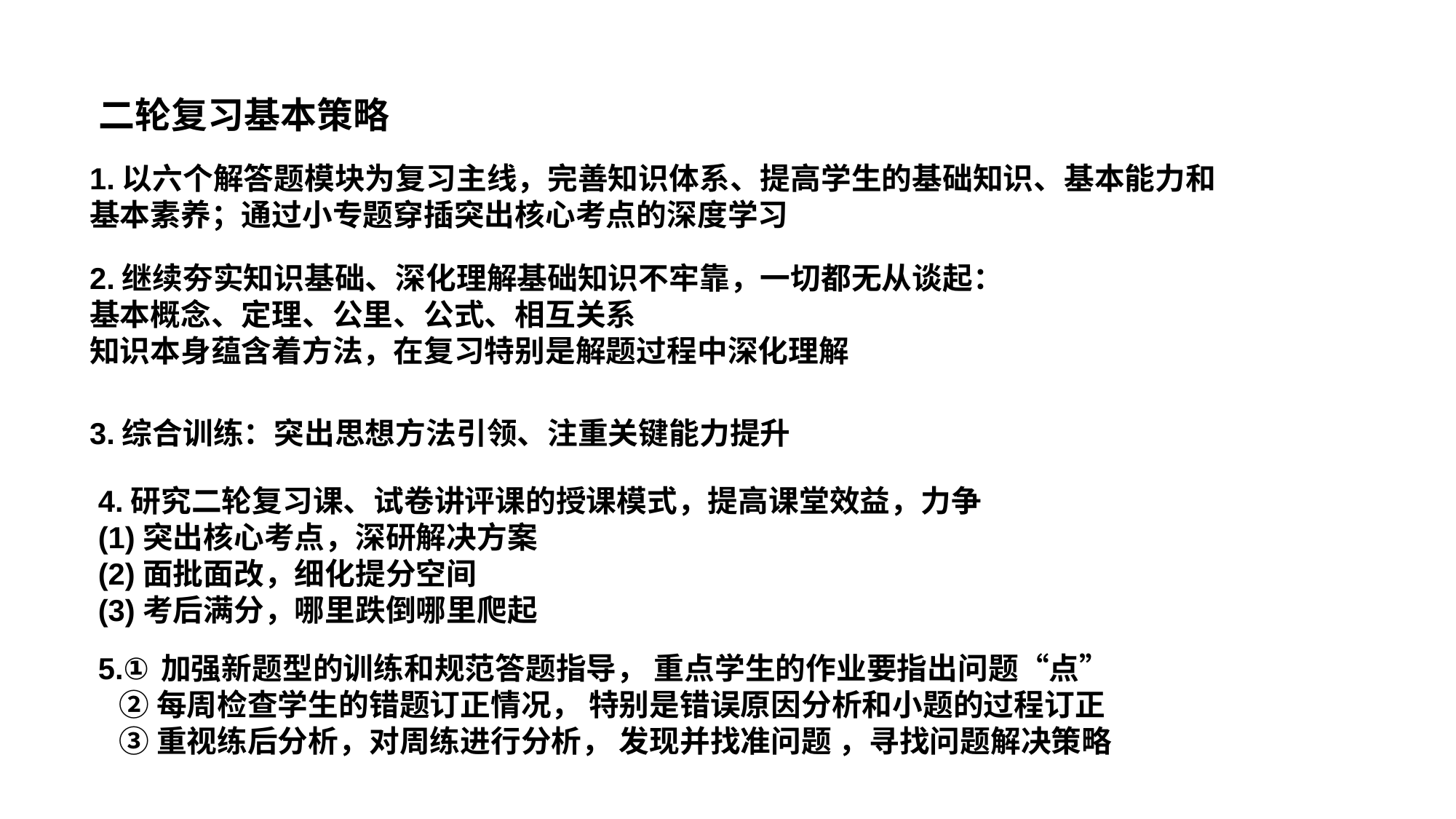

二轮复习基本策略
1.以六个解答题模块为复习主线，完善知识体系、提高学生的基础知识、基本能力和基本素养；通过小专题穿插突出核心考点的深度学习

2.继续夯实知识基础、深化理解基础知识不牢靠，一切都无从谈起：
基本概念、定理、公里、公式、相互关系
知识本身蕴含着方法，在复习特别是解题过程中深化理解
3.综合训练：突出思想方法引领、注重关键能力提升
4.研究二轮复习课、试卷讲评课的授课模式，提高课堂效益，力争
(1)突出核心考点，深研解决方案
(2)面批面改，细化提分空间
(3)考后满分，哪里跌倒哪里爬起
5.①加强新题型的训练和规范答题指导， 重点学生的作业要指出问题“点”
   ②每周检查学生的错题订正情况， 特别是错误原因分析和小题的过程订正
   ③重视练后分析，对周练进行分析， 发现并找准问题 ，寻找问题解决策略